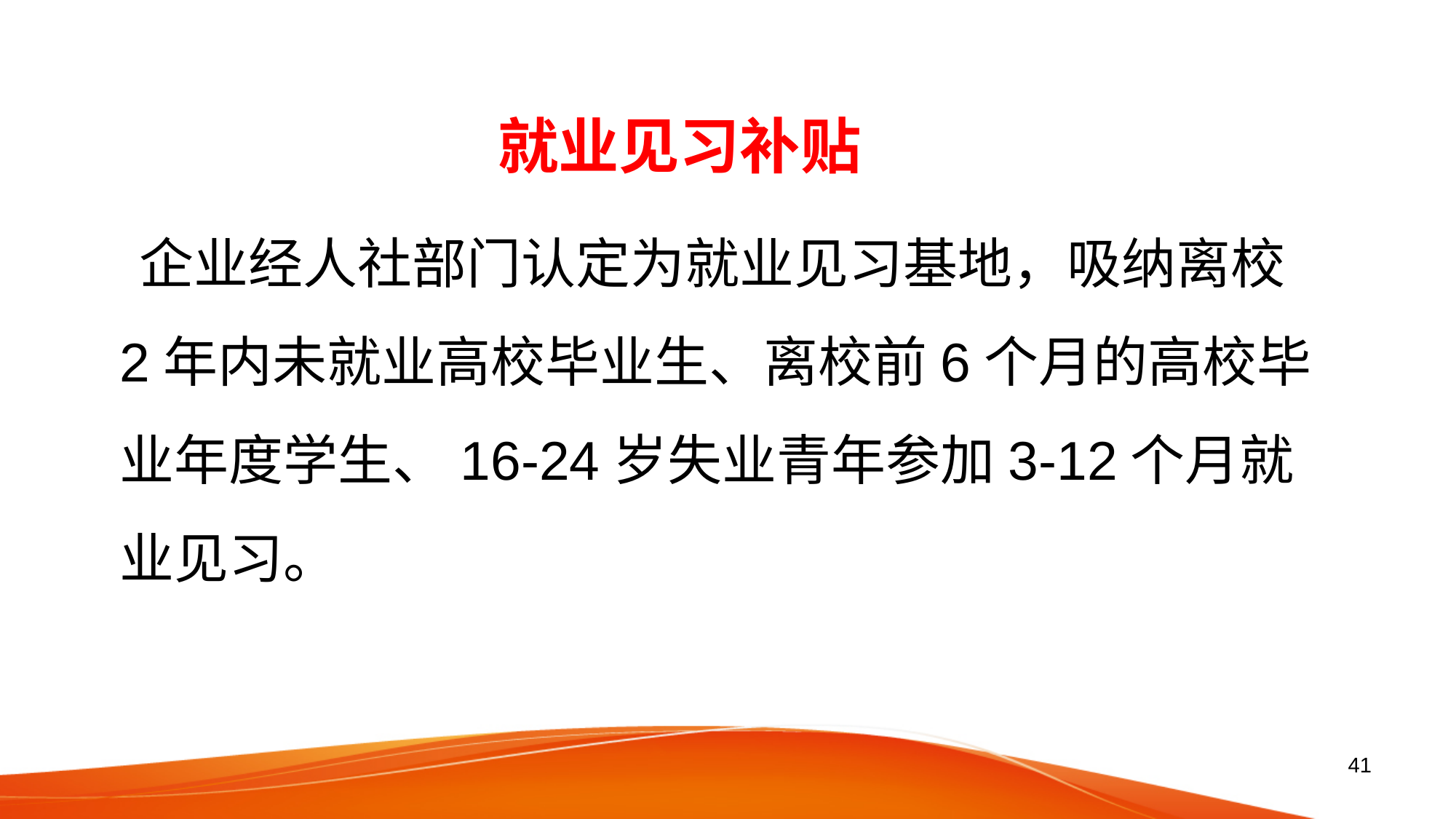

就业见习补贴
 企业经人社部门认定为就业见习基地，吸纳离校2年内未就业高校毕业生、离校前6个月的高校毕业年度学生、16-24岁失业青年参加3-12个月就业见习。
41